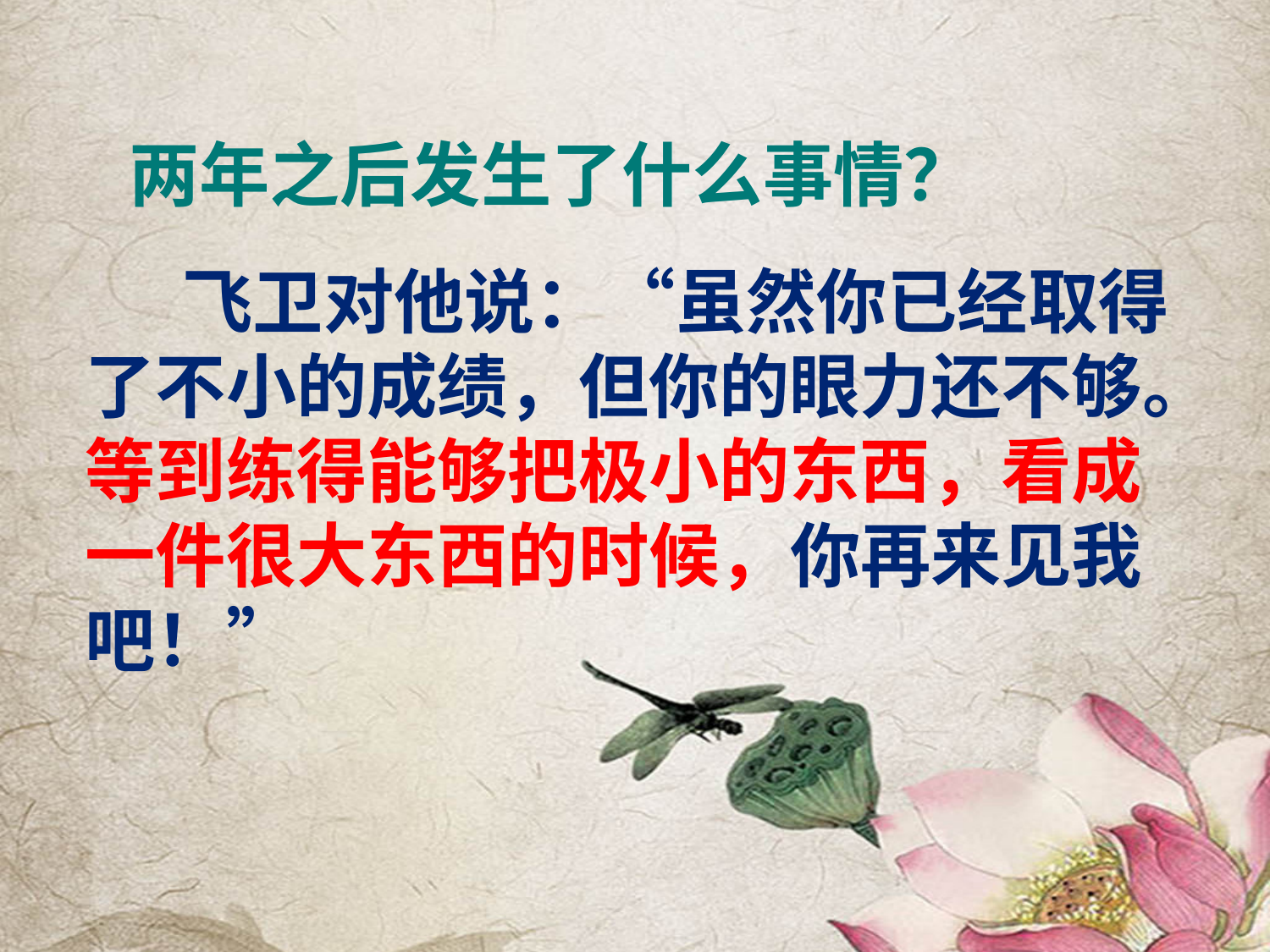

两年之后发生了什么事情？

     飞卫对他说：“虽然你已经取得了不小的成绩，但你的眼力还不够。等到练得能够把极小的东西，看成一件很大东西的时候，你再来见我吧！”